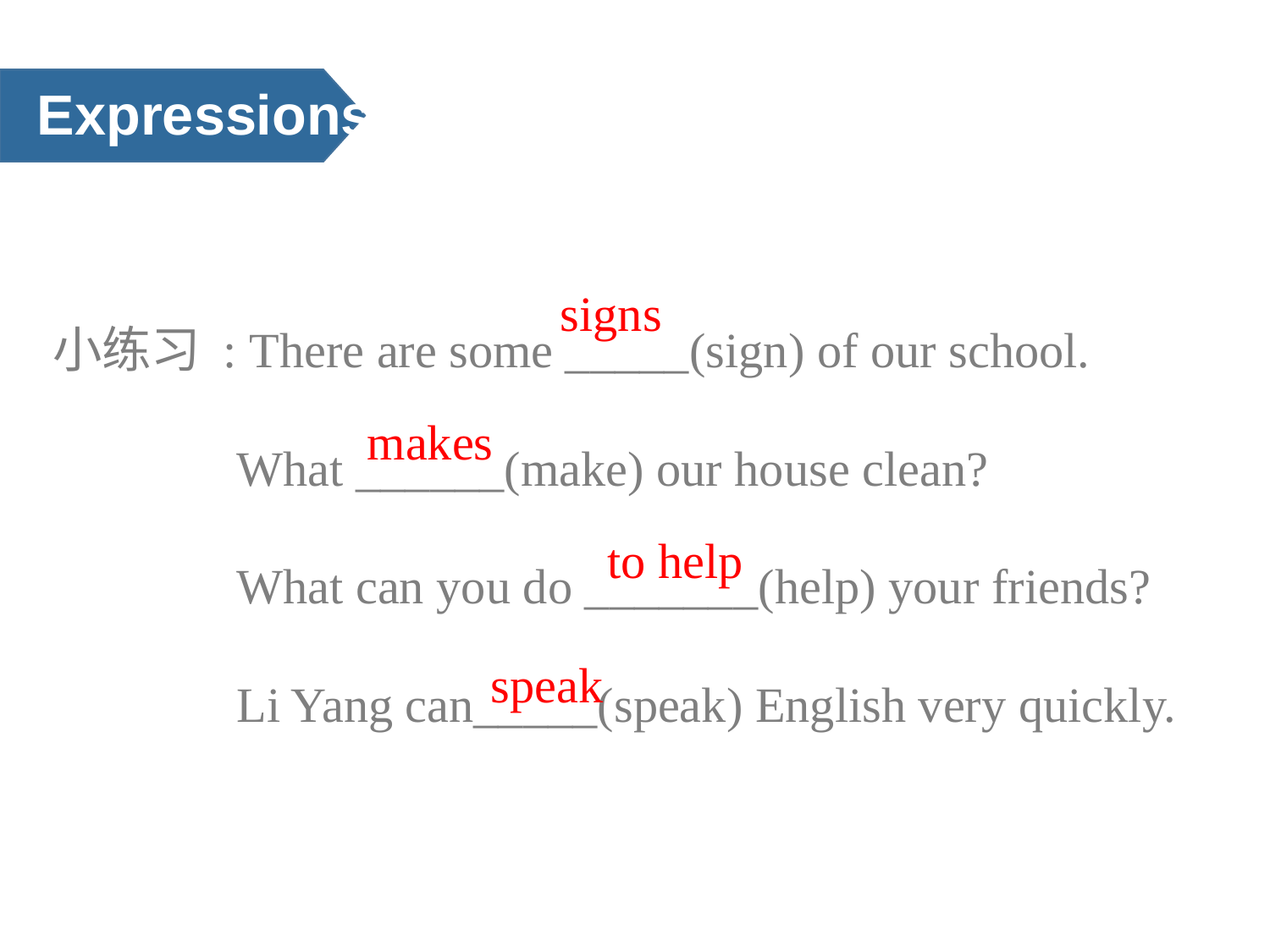

Expressions
小练习 : There are some _____(sign) of our school.
               What ______(make) our house clean?
               What can you do _______(help) your friends?
               Li Yang can_____(speak) English very quickly.
signs
makes
to help
speak